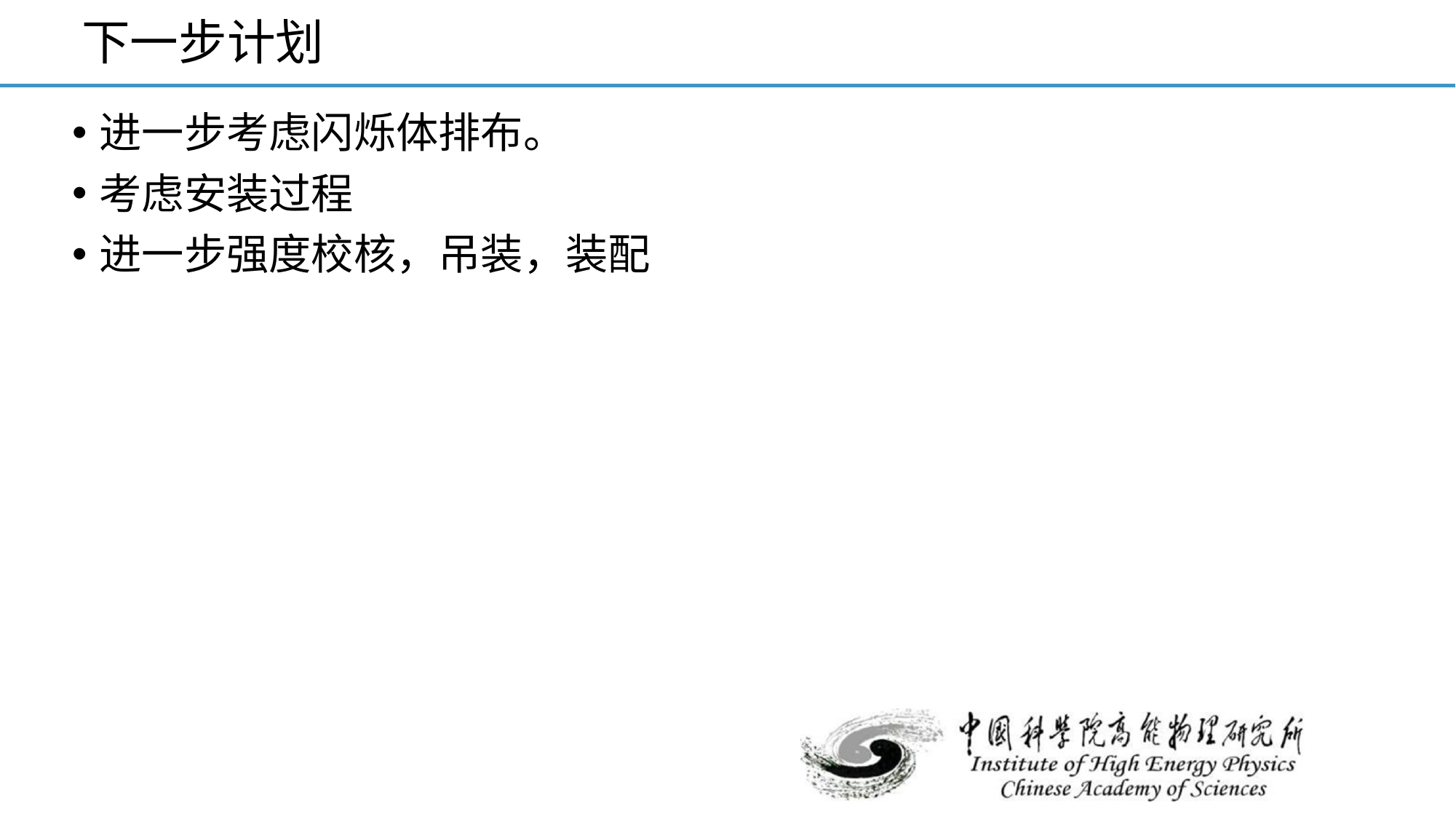

# 下一步计划
进一步考虑闪烁体排布。
考虑安装过程
进一步强度校核，吊装，装配